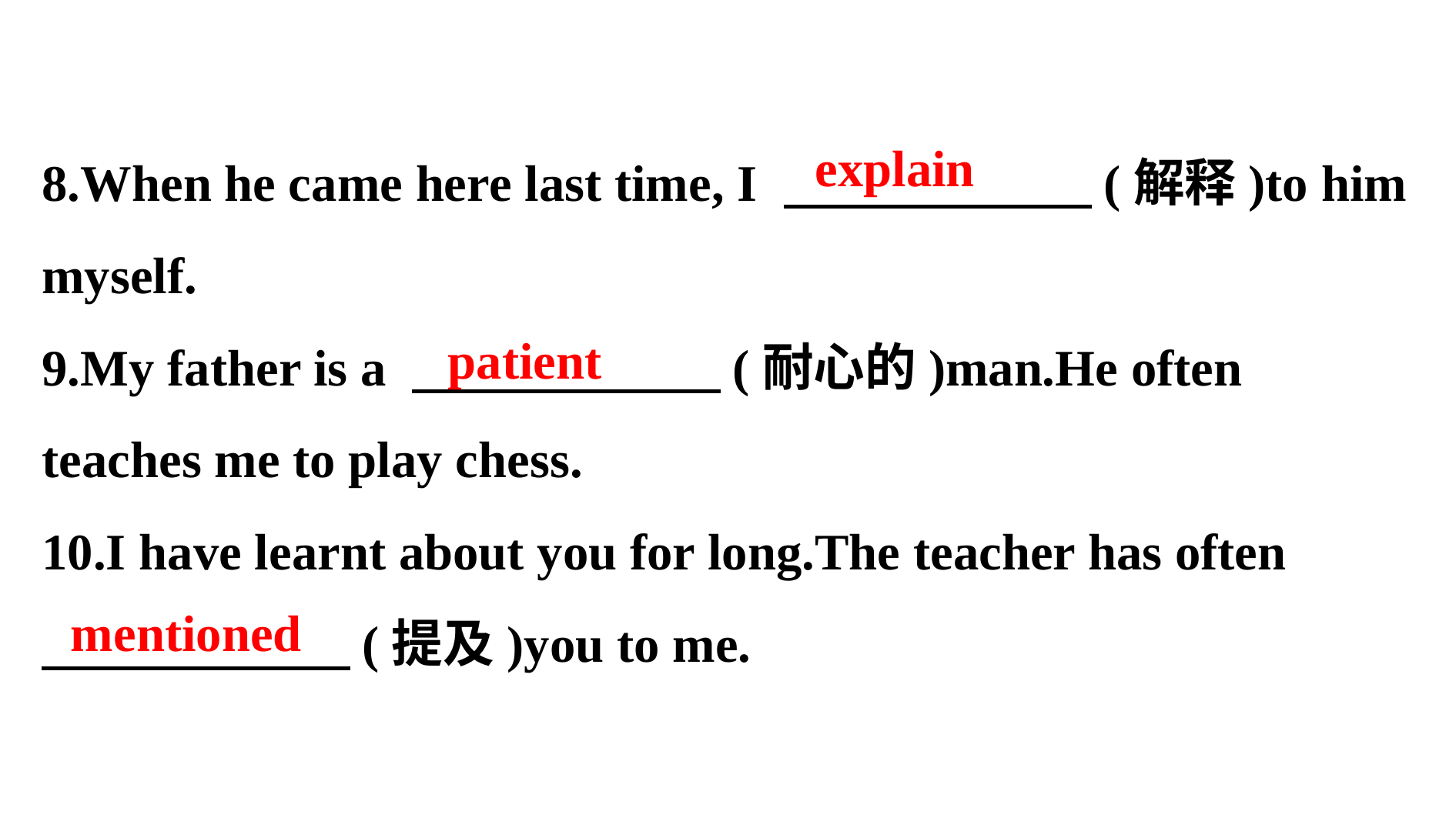

8.When he came here last time, I 　　　　　　(解释)to him myself.
9.My father is a 　　　　　　(耐心的)man.He often teaches me to play chess.
10.I have learnt about you for long.The teacher has often
　　　　　　(提及)you to me.
explain
patient
mentioned